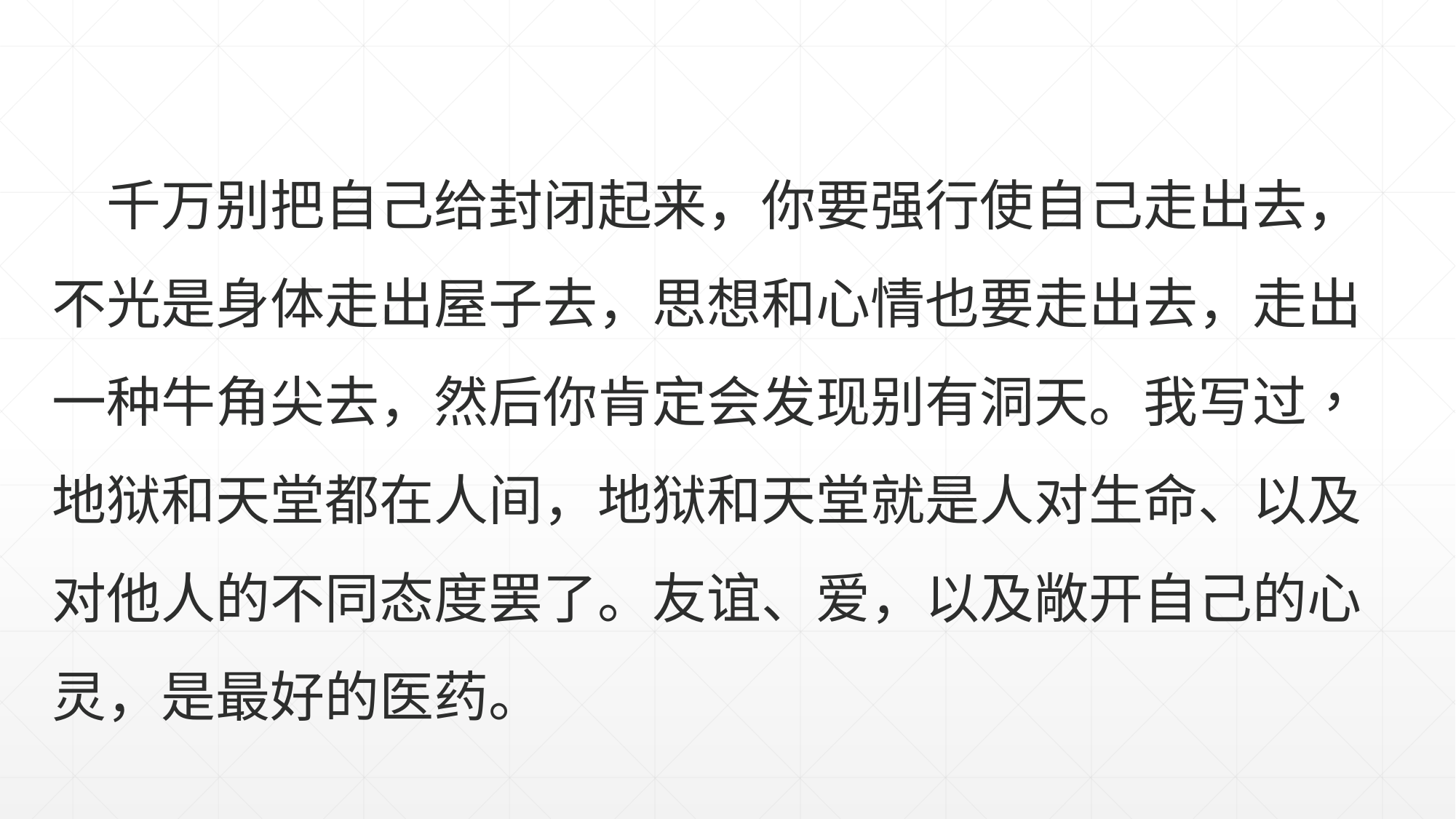

千万别把自己给封闭起来，你要强行使自己走出去，不光是身体走出屋子去，思想和心情也要走出去，走出一种牛角尖去，然后你肯定会发现别有洞天。我写过，地狱和天堂都在人间，地狱和天堂就是人对生命、以及对他人的不同态度罢了。友谊、爱，以及敞开自己的心灵，是最好的医药。